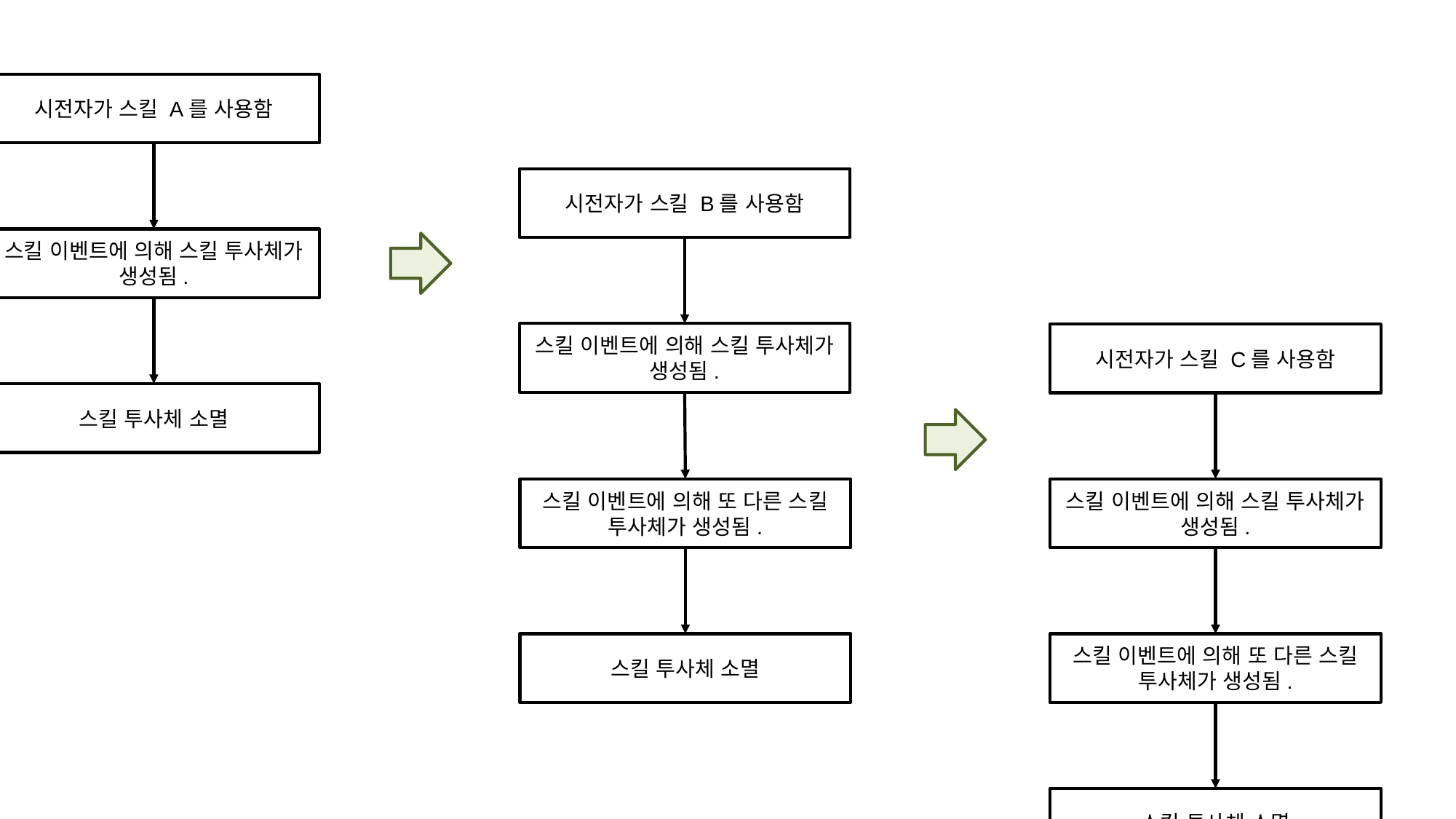

시전자가 스킬 A를 사용함
시전자가 스킬 B를 사용함
스킬 이벤트에 의해 스킬 투사체가 생성됨.

스킬 이벤트에 의해 스킬 투사체가 생성됨.
시전자가 스킬 C를 사용함
스킬 투사체 소멸

스킬 이벤트에 의해 또 다른 스킬 투사체가 생성됨.
스킬 이벤트에 의해 스킬 투사체가 생성됨.
스킬 투사체 소멸
스킬 이벤트에 의해 또 다른 스킬 투사체가 생성됨.
스킬 투사체 소멸